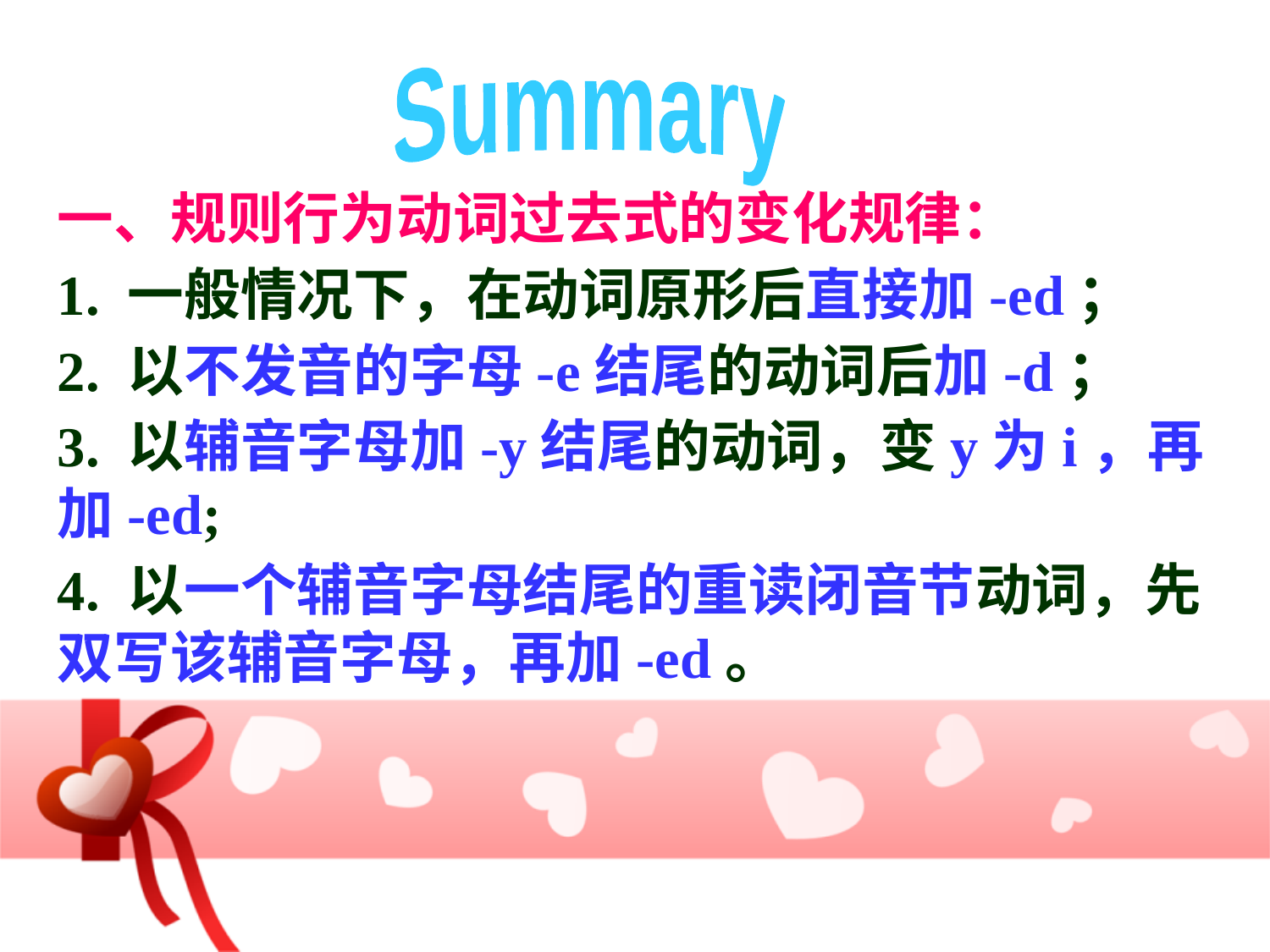

Summary
一、规则行为动词过去式的变化规律：
1. 一般情况下，在动词原形后直接加-ed；
2. 以不发音的字母-e结尾的动词后加-d；
3. 以辅音字母加-y结尾的动词，变y为i，再加-ed;
4. 以一个辅音字母结尾的重读闭音节动词，先双写该辅音字母，再加-ed。